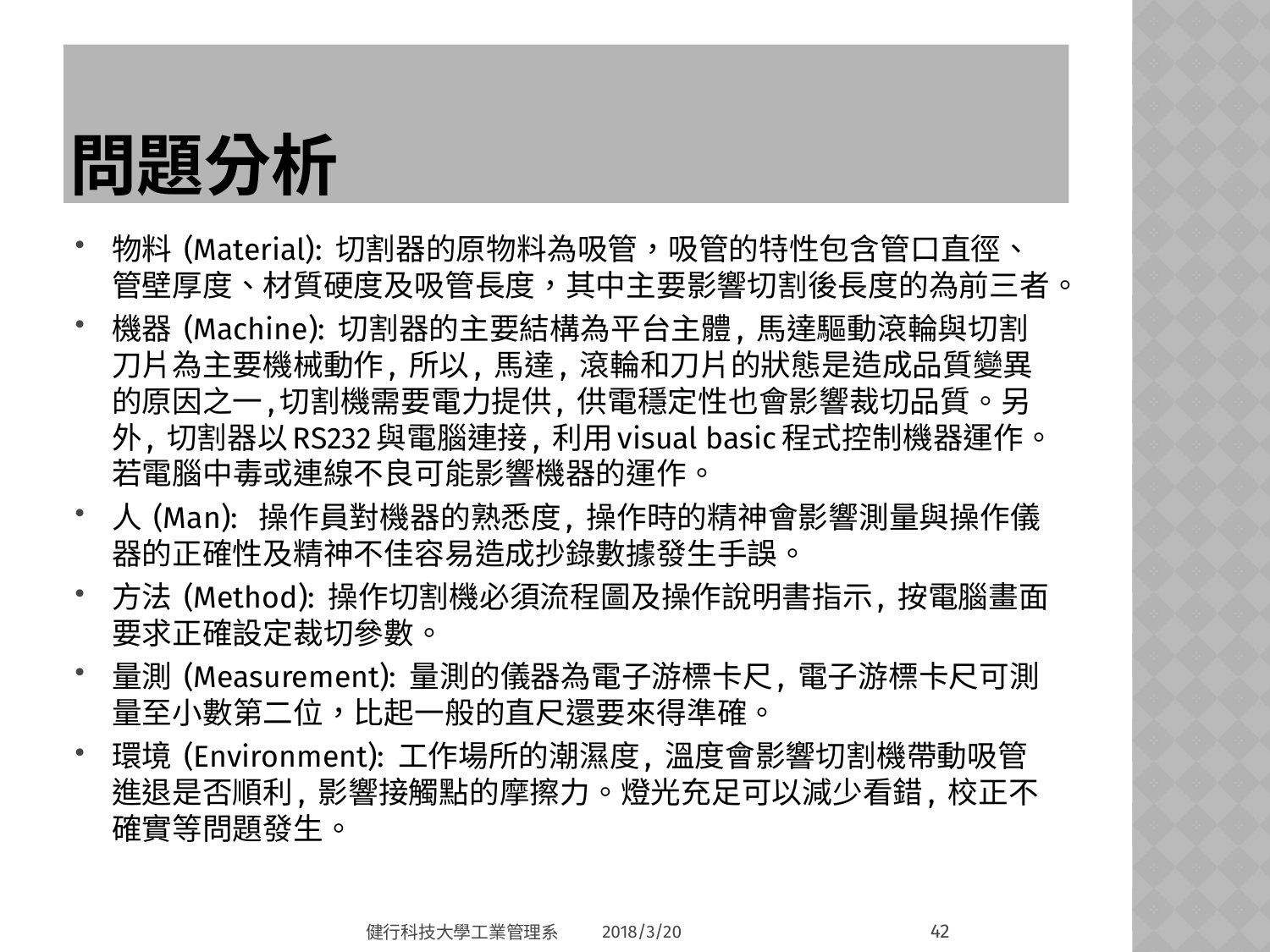

# 問題分析
物料 (Material): 切割器的原物料為吸管，吸管的特性包含管口直徑、管壁厚度、材質硬度及吸管長度，其中主要影響切割後長度的為前三者。
機器 (Machine): 切割器的主要結構為平台主體, 馬達驅動滾輪與切割刀片為主要機械動作, 所以, 馬達, 滾輪和刀片的狀態是造成品質變異的原因之一,切割機需要電力提供, 供電穩定性也會影響裁切品質。另外, 切割器以RS232與電腦連接, 利用visual basic程式控制機器運作。若電腦中毒或連線不良可能影響機器的運作。
人 (Man):  操作員對機器的熟悉度, 操作時的精神會影響測量與操作儀器的正確性及精神不佳容易造成抄錄數據發生手誤。
方法 (Method): 操作切割機必須流程圖及操作說明書指示, 按電腦畫面要求正確設定裁切參數。
量測 (Measurement): 量測的儀器為電子游標卡尺, 電子游標卡尺可測量至小數第二位，比起一般的直尺還要來得準確。
環境 (Environment): 工作場所的潮濕度, 溫度會影響切割機帶動吸管進退是否順利, 影響接觸點的摩擦力。燈光充足可以減少看錯, 校正不確實等問題發生。
42
健行科技大學工業管理系
2018/3/20